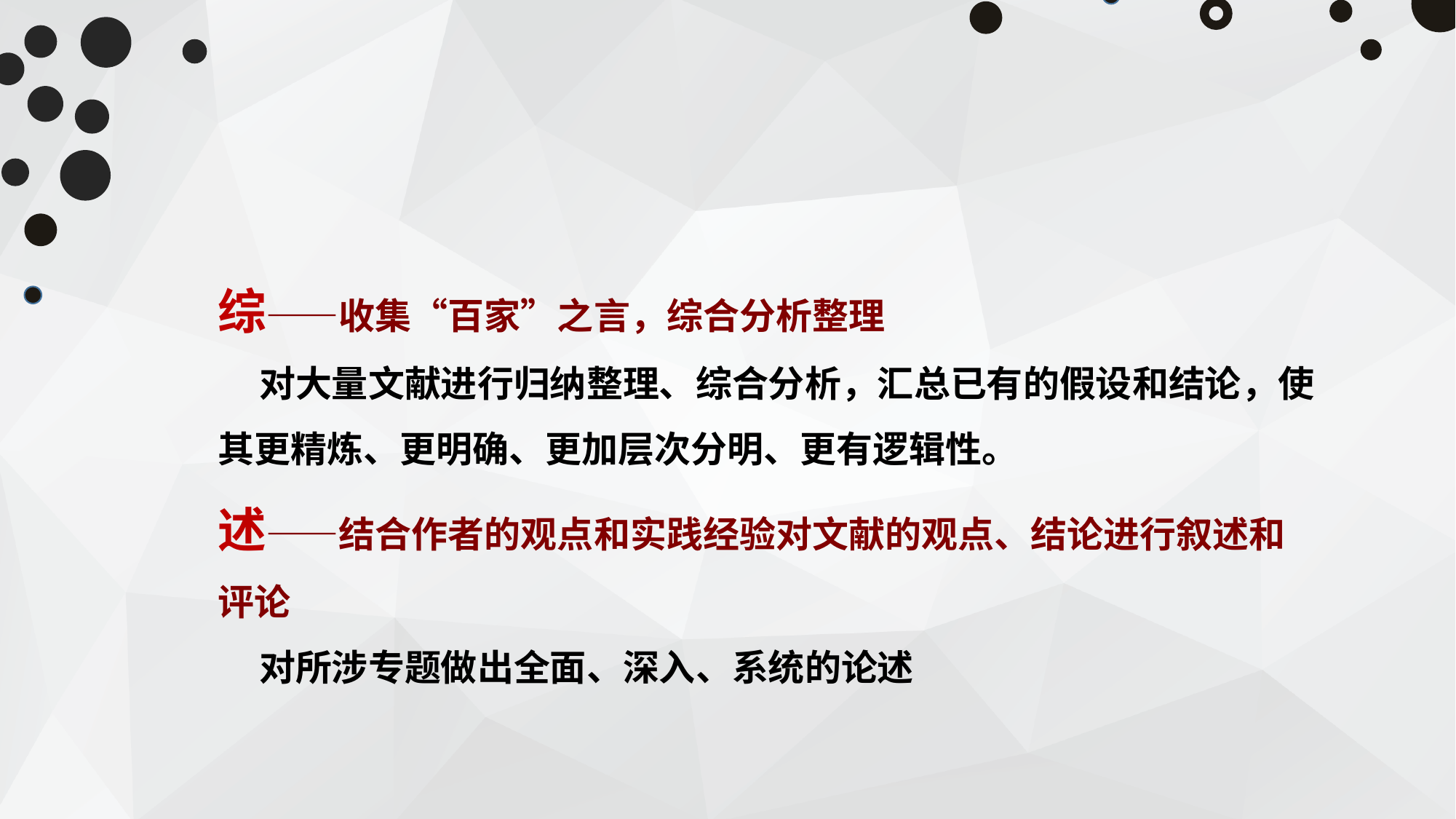

综——收集“百家”之言，综合分析整理
    对大量文献进行归纳整理、综合分析，汇总已有的假设和结论，使其更精炼、更明确、更加层次分明、更有逻辑性。
述——结合作者的观点和实践经验对文献的观点、结论进行叙述和评论
    对所涉专题做出全面、深入、系统的论述